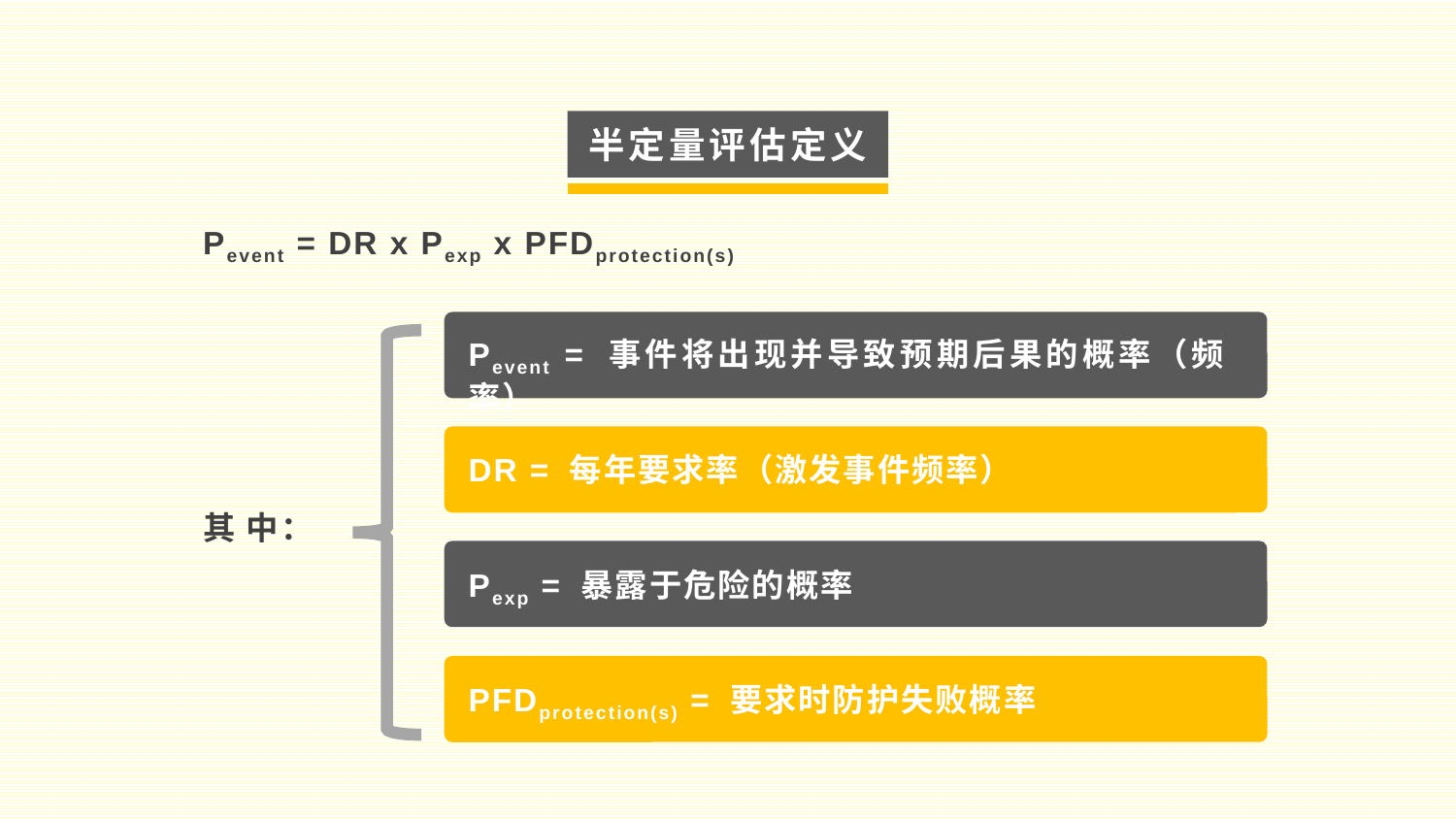

半定量评估定义
Pevent = DR x Pexp x PFDprotection(s)

Pevent = 事件将出现并导致预期后果的概率（频率）
DR = 每年要求率（激发事件频率）
其 中：
Pexp = 暴露于危险的概率
PFDprotection(s) = 要求时防护失败概率